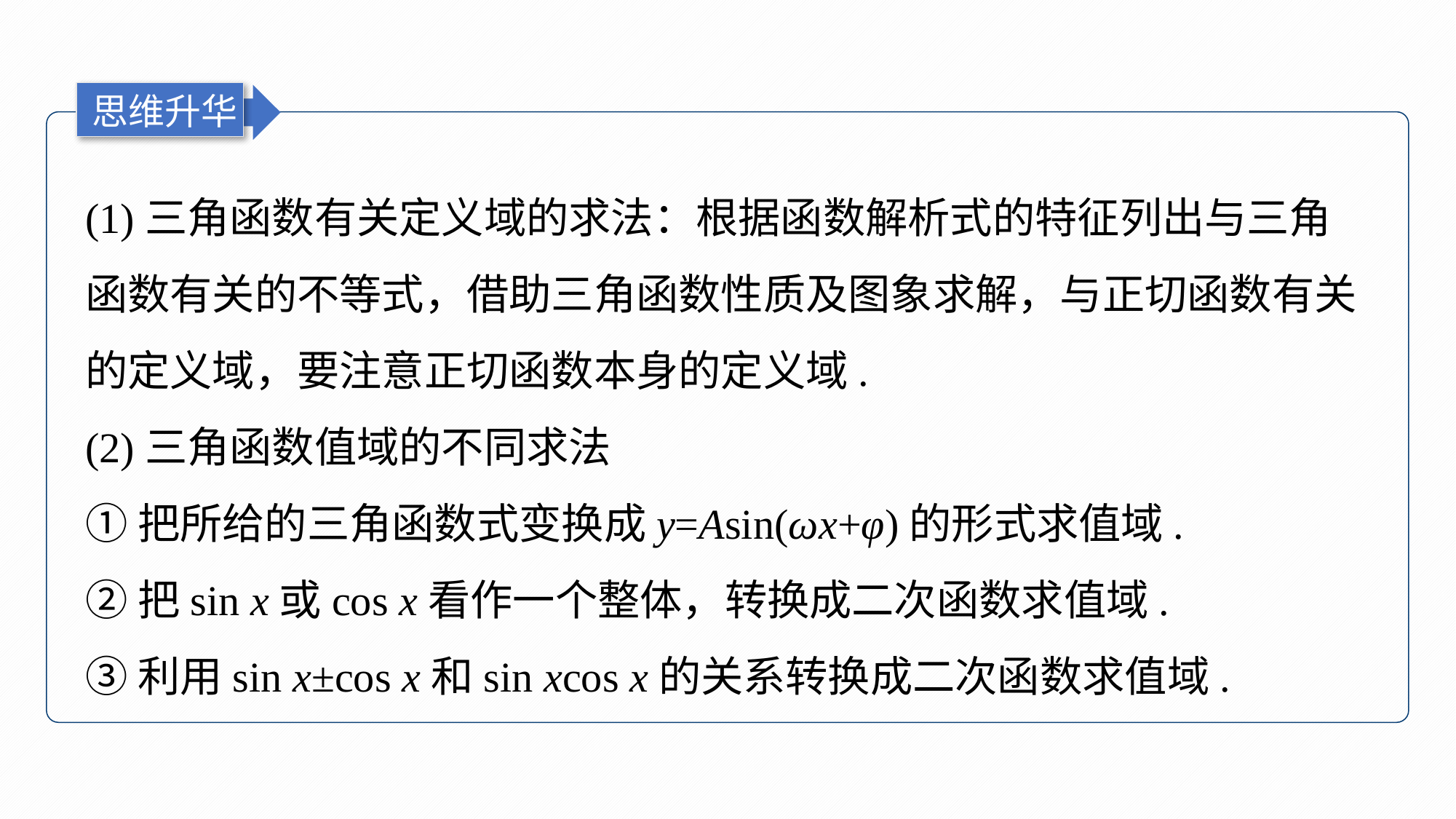

思维升华

(1)三角函数有关定义域的求法：根据函数解析式的特征列出与三角函数有关的不等式，借助三角函数性质及图象求解，与正切函数有关的定义域，要注意正切函数本身的定义域.
(2)三角函数值域的不同求法
①把所给的三角函数式变换成y=Asin(ωx+φ)的形式求值域.
②把sin x或cos x看作一个整体，转换成二次函数求值域.
③利用sin x±cos x和sin xcos x的关系转换成二次函数求值域.